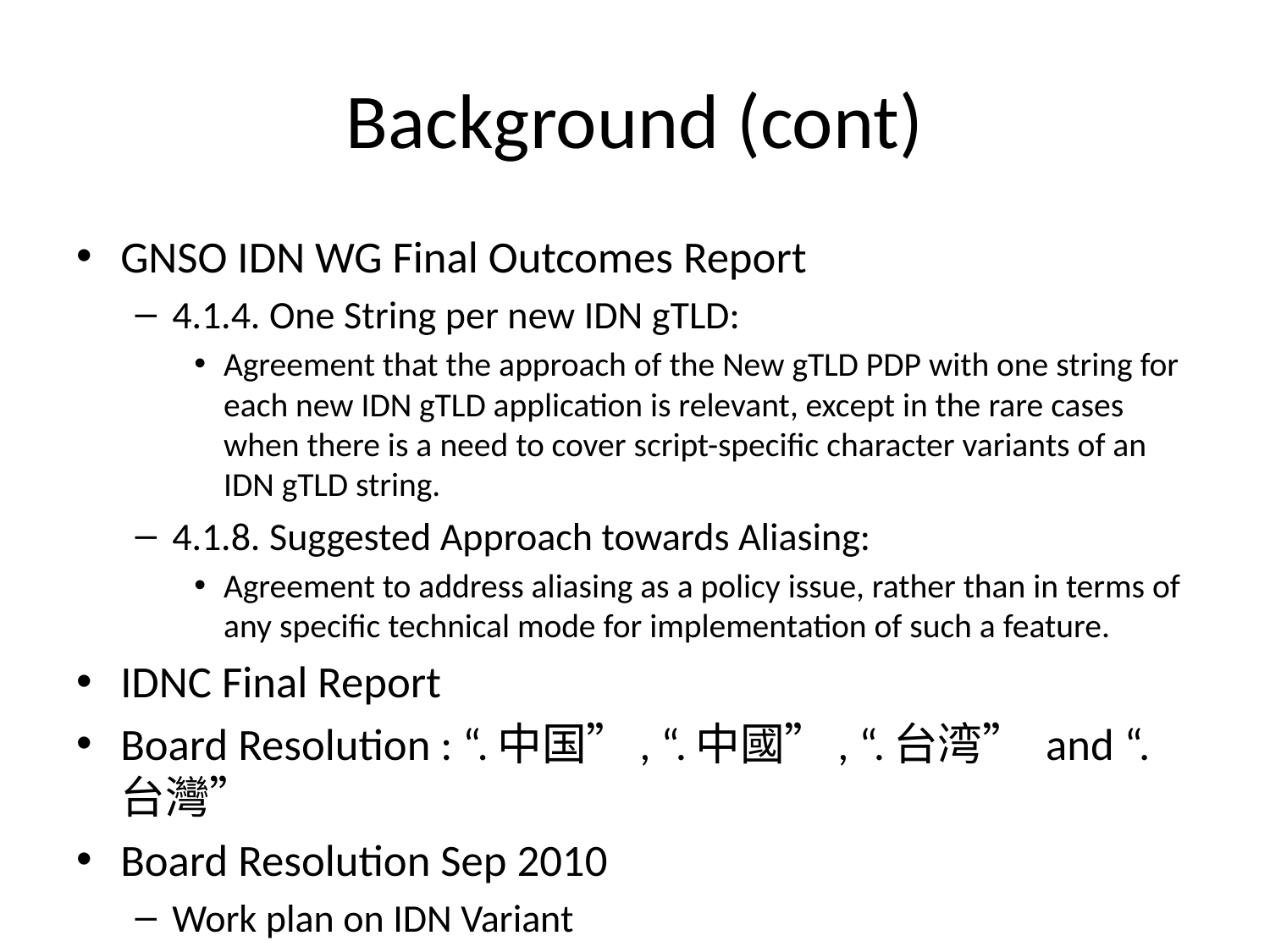

# Background (cont)
GNSO IDN WG Final Outcomes Report
4.1.4. One String per new IDN gTLD:
Agreement that the approach of the New gTLD PDP with one string for each new IDN gTLD application is relevant, except in the rare cases when there is a need to cover script-specific character variants of an IDN gTLD string.
4.1.8. Suggested Approach towards Aliasing:
Agreement to address aliasing as a policy issue, rather than in terms of any specific technical mode for implementation of such a feature.
IDNC Final Report
Board Resolution : “.中国”, “.中國”, “.台湾” and “.台灣”
Board Resolution Sep 2010
Work plan on IDN Variant